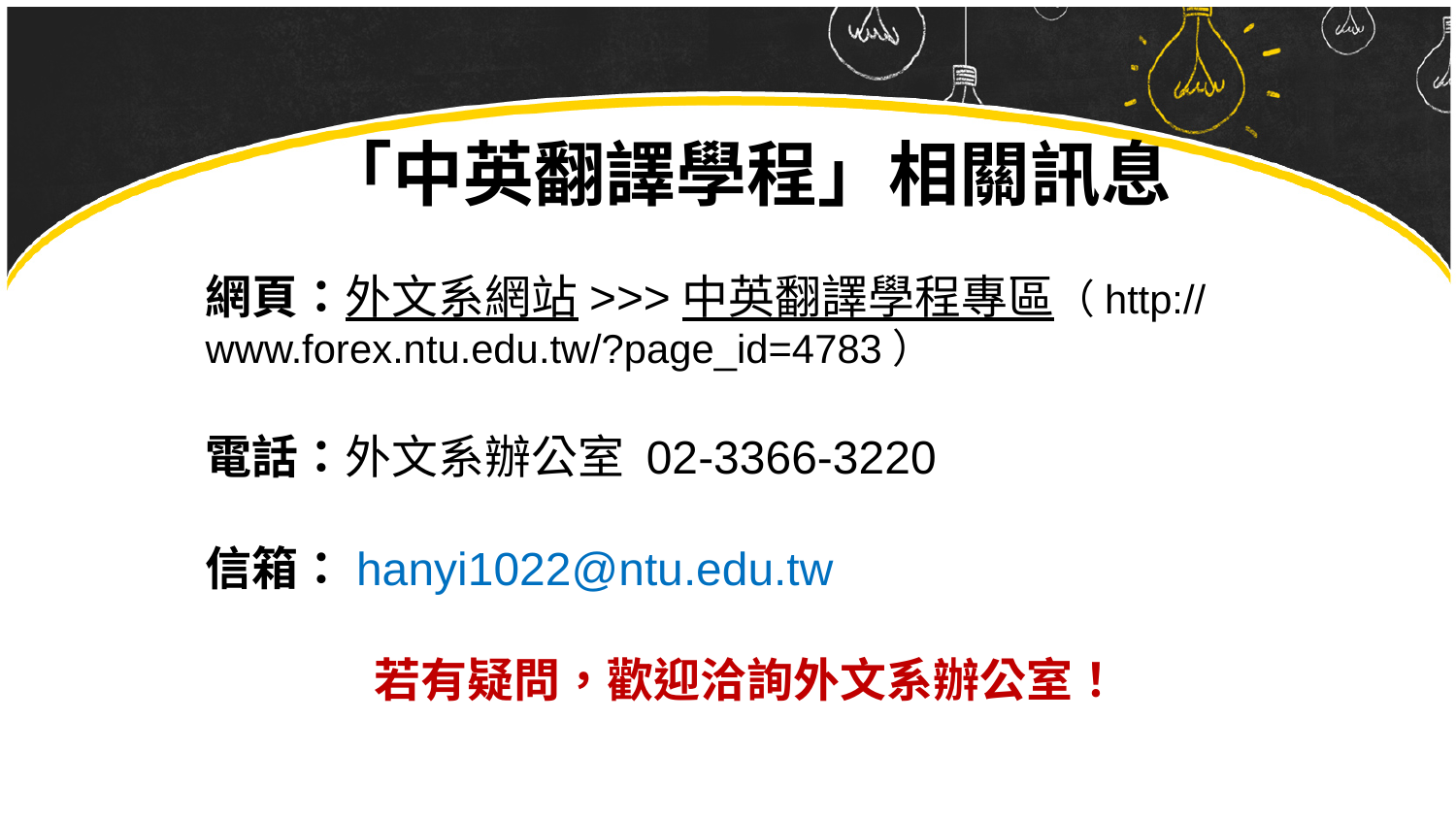

「中英翻譯學程」相關訊息
網頁：外文系網站>>>中英翻譯學程專區（http://www.forex.ntu.edu.tw/?page_id=4783）

電話：外文系辦公室 02-3366-3220

信箱：hanyi1022@ntu.edu.tw

若有疑問，歡迎洽詢外文系辦公室！